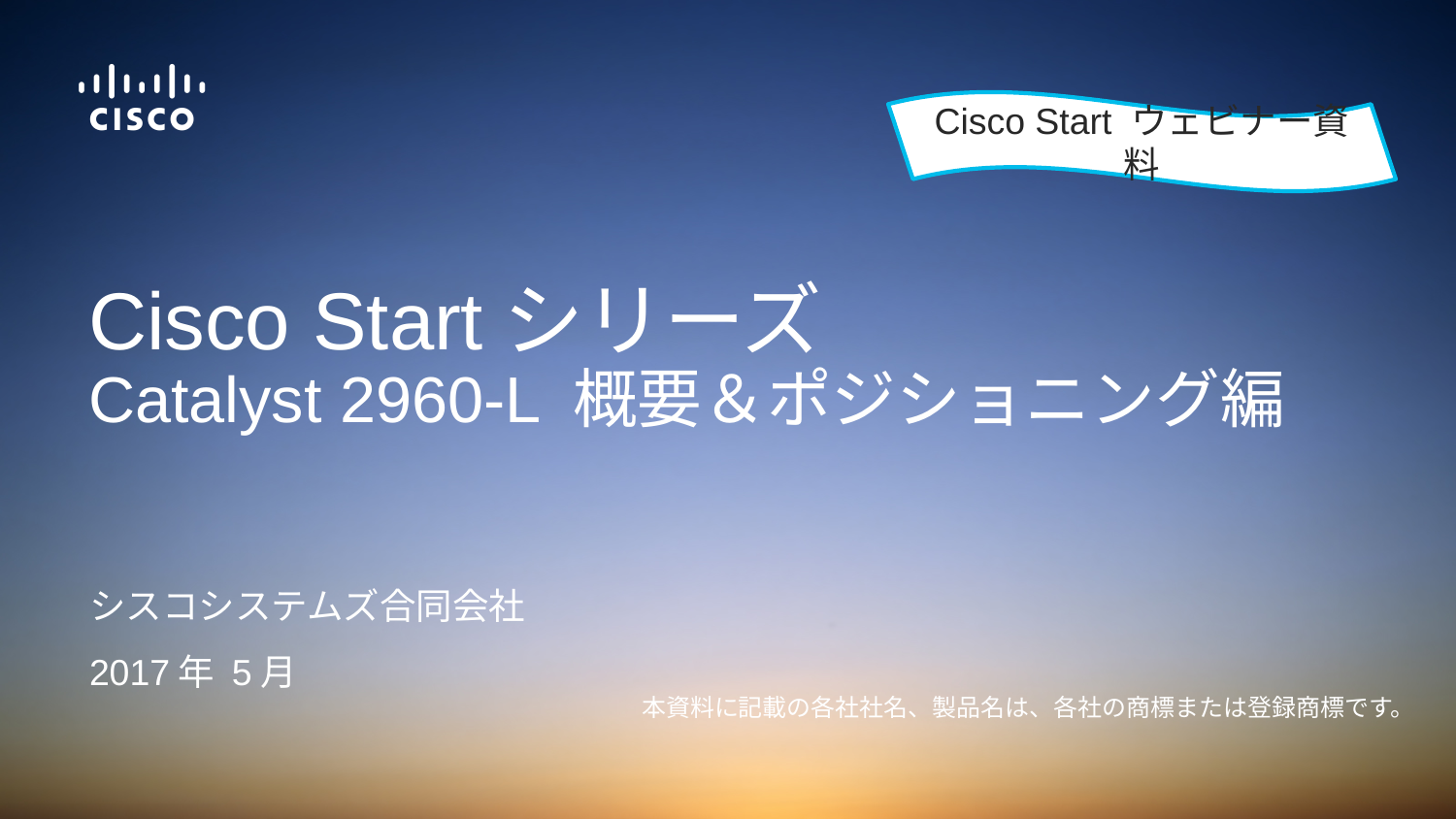

Cisco Start ウェビナー資料
# Cisco Startシリーズ Catalyst 2960-L 概要＆ポジショニング編
シスコシステムズ合同会社
2017年 5月
本資料に記載の各社社名、製品名は、各社の商標または登録商標です。